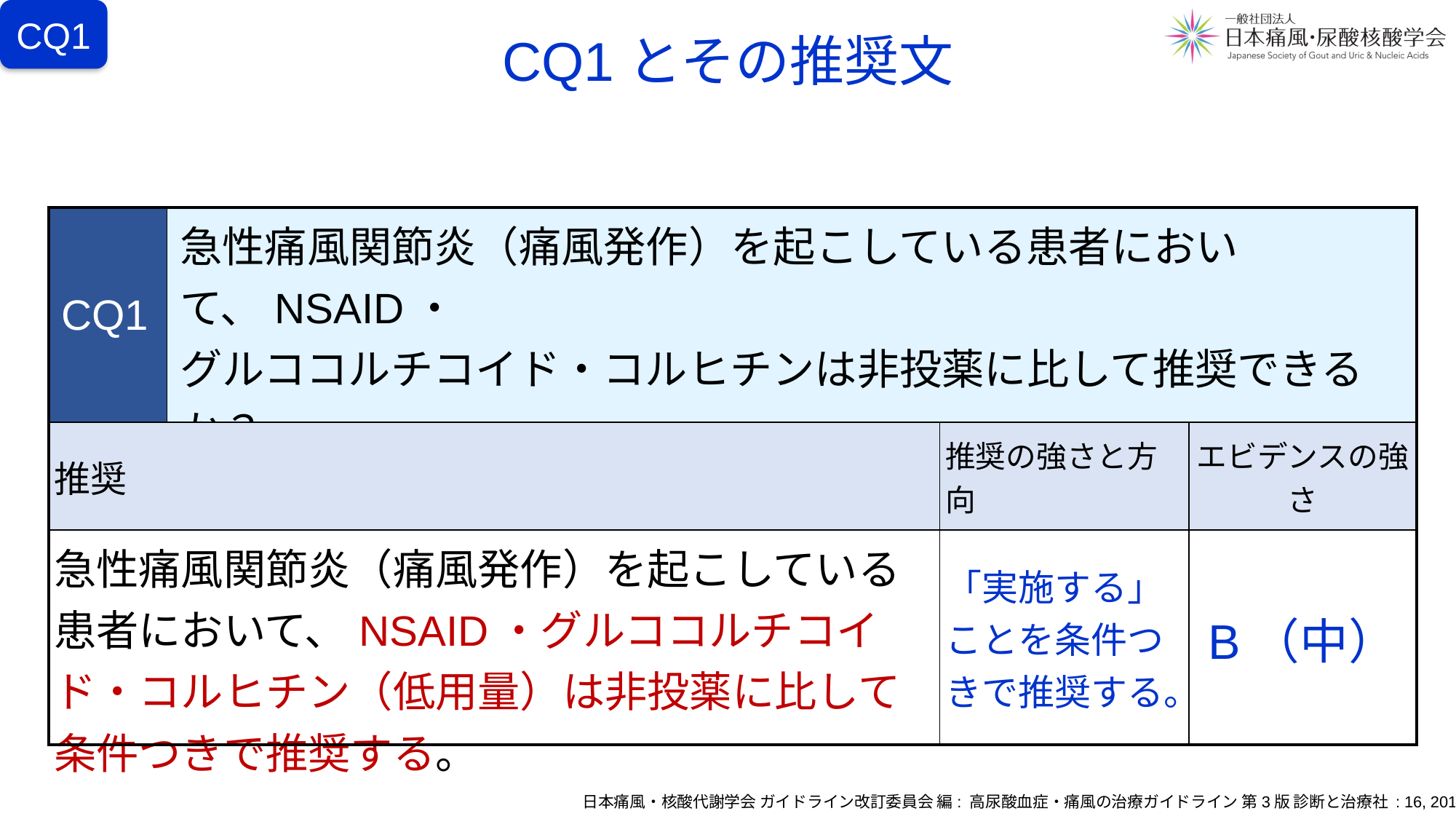

# CQ1とその推奨文
CQ1
| CQ1 | 急性痛風関節炎（痛風発作）を起こしている患者において、NSAID・ グルココルチコイド・コルヒチンは非投薬に比して推奨できるか？ |  |  |
| --- | --- | --- | --- |
| 推奨 |  | 推奨の強さと方向 | エビデンスの強さ |
| 急性痛風関節炎（痛風発作）を起こしている患者において、NSAID・グルココルチコイド・コルヒチン（低用量）は非投薬に比して条件つきで推奨する。 |  | 「実施する」ことを条件つきで推奨する。 | B（中） |
日本痛風・核酸代謝学会 ガイドライン改訂委員会 編: 高尿酸血症・痛風の治療ガイドライン 第3版 診断と治療社 : 16, 2018